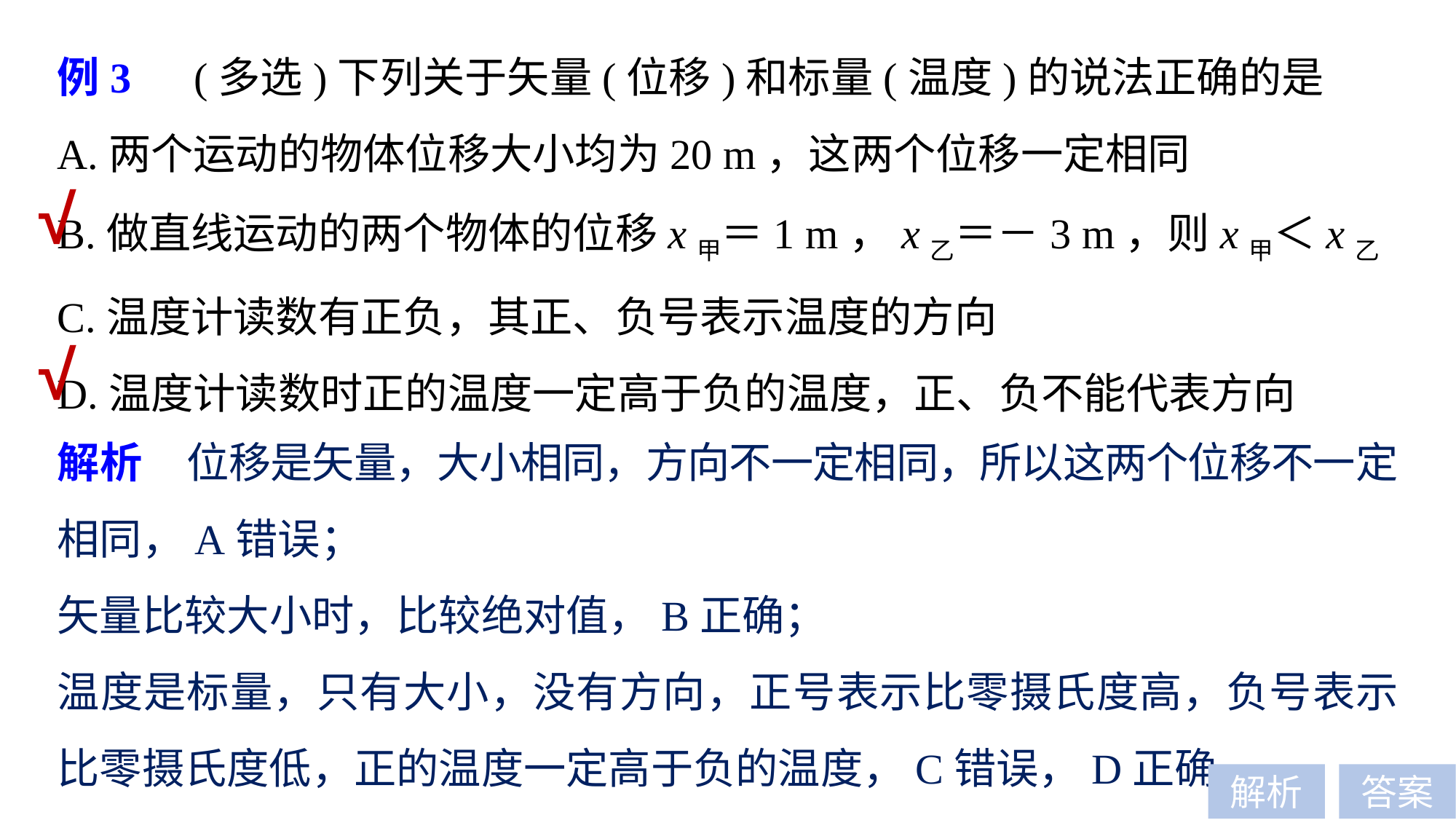

例3　(多选)下列关于矢量(位移)和标量(温度)的说法正确的是
A.两个运动的物体位移大小均为20 m，这两个位移一定相同
B.做直线运动的两个物体的位移x甲＝1 m，x乙＝－3 m，则x甲＜x乙
C.温度计读数有正负，其正、负号表示温度的方向
D.温度计读数时正的温度一定高于负的温度，正、负不能代表方向
√
√
解析　位移是矢量，大小相同，方向不一定相同，所以这两个位移不一定相同，A错误；
矢量比较大小时，比较绝对值，B正确；
温度是标量，只有大小，没有方向，正号表示比零摄氏度高，负号表示比零摄氏度低，正的温度一定高于负的温度，C错误，D正确.
解析
答案